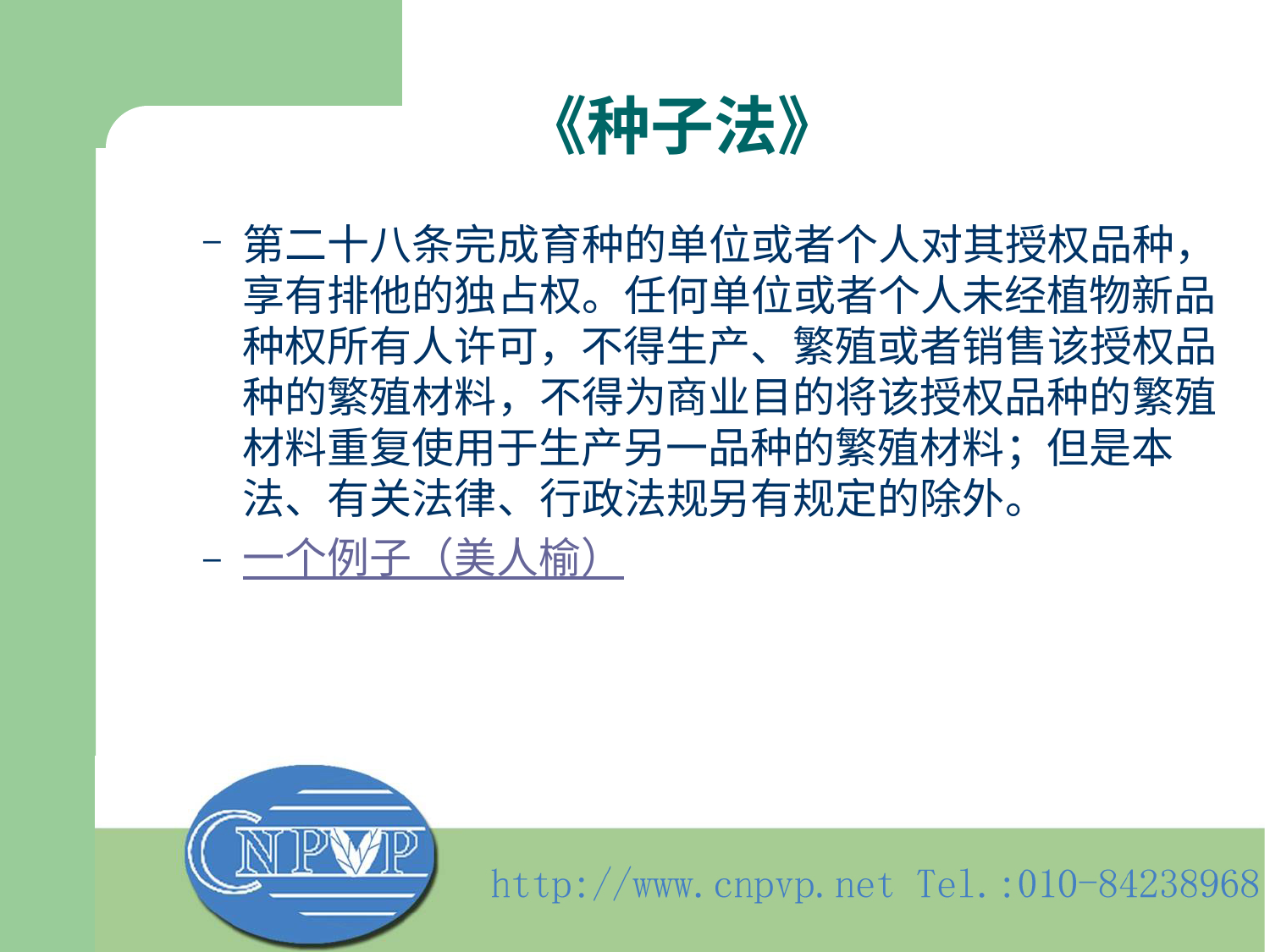

# 《种子法》
第二十八条完成育种的单位或者个人对其授权品种，享有排他的独占权。任何单位或者个人未经植物新品种权所有人许可，不得生产、繁殖或者销售该授权品种的繁殖材料，不得为商业目的将该授权品种的繁殖材料重复使用于生产另一品种的繁殖材料；但是本法、有关法律、行政法规另有规定的除外。
一个例子（美人榆）